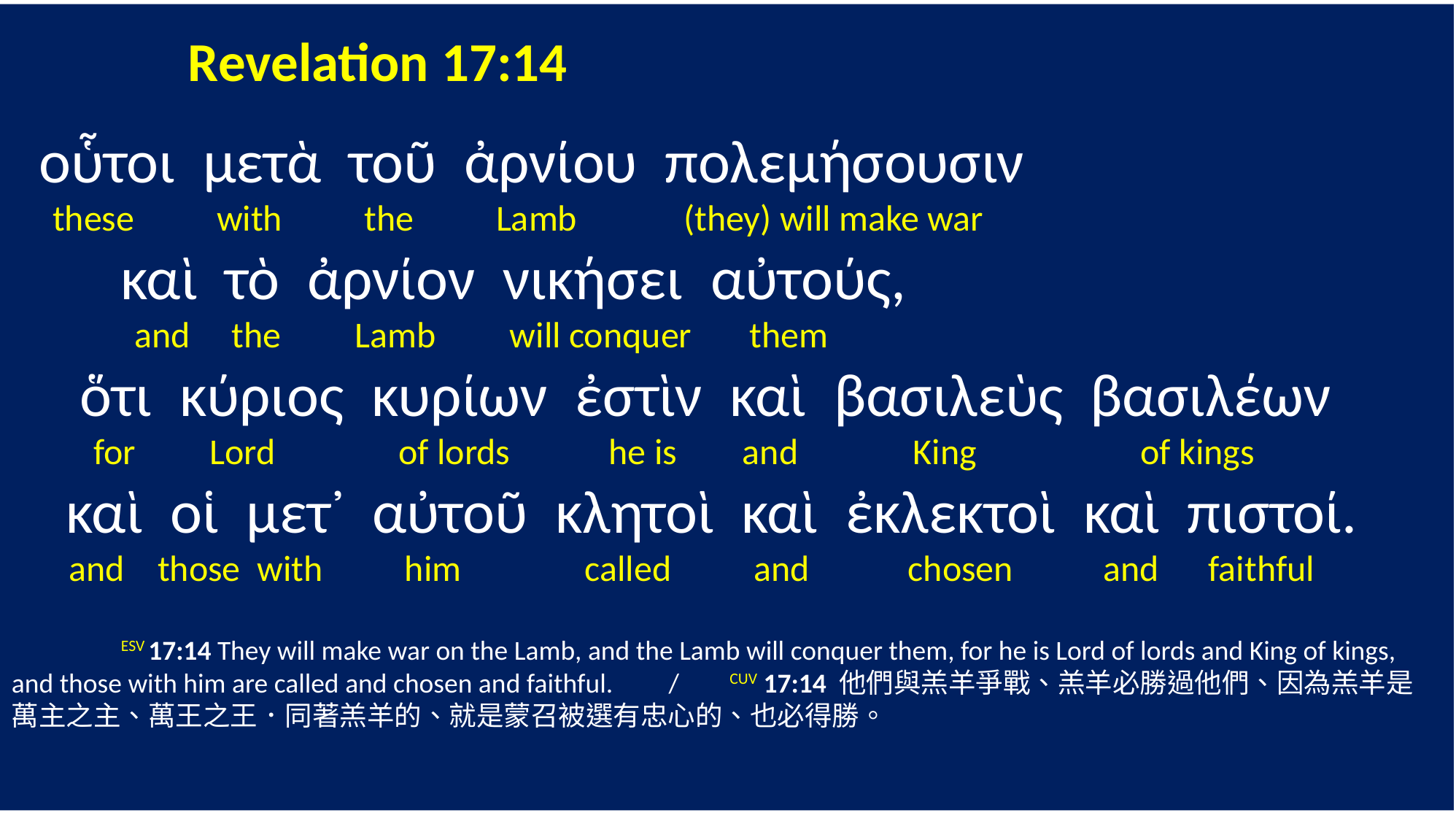

Revelation 17:14

  οὗτοι  μετὰ  τοῦ  ἀρνίου  πολεμήσουσιν
     these          with          the          Lamb             (they) will make war
        καὶ  τὸ  ἀρνίον  νικήσει  αὐτούς,
               and     the         Lamb         will conquer       them
     ὅτι  κύριος  κυρίων  ἐστὶν  καὶ  βασιλεὺς  βασιλέων
          for         Lord               of lords            he is        and              King                    of kings
    καὶ  οἱ  μετ᾽  αὐτοῦ  κλητοὶ  καὶ  ἐκλεκτοὶ  καὶ  πιστοί.
       and    those  with          him               called          and            chosen           and      faithful

	ESV 17:14 They will make war on the Lamb, and the Lamb will conquer them, for he is Lord of lords and King of kings, and those with him are called and chosen and faithful.         /        CUV 17:14 他們與羔羊爭戰、羔羊必勝過他們、因為羔羊是萬主之主、萬王之王．同著羔羊的、就是蒙召被選有忠心的、也必得勝。